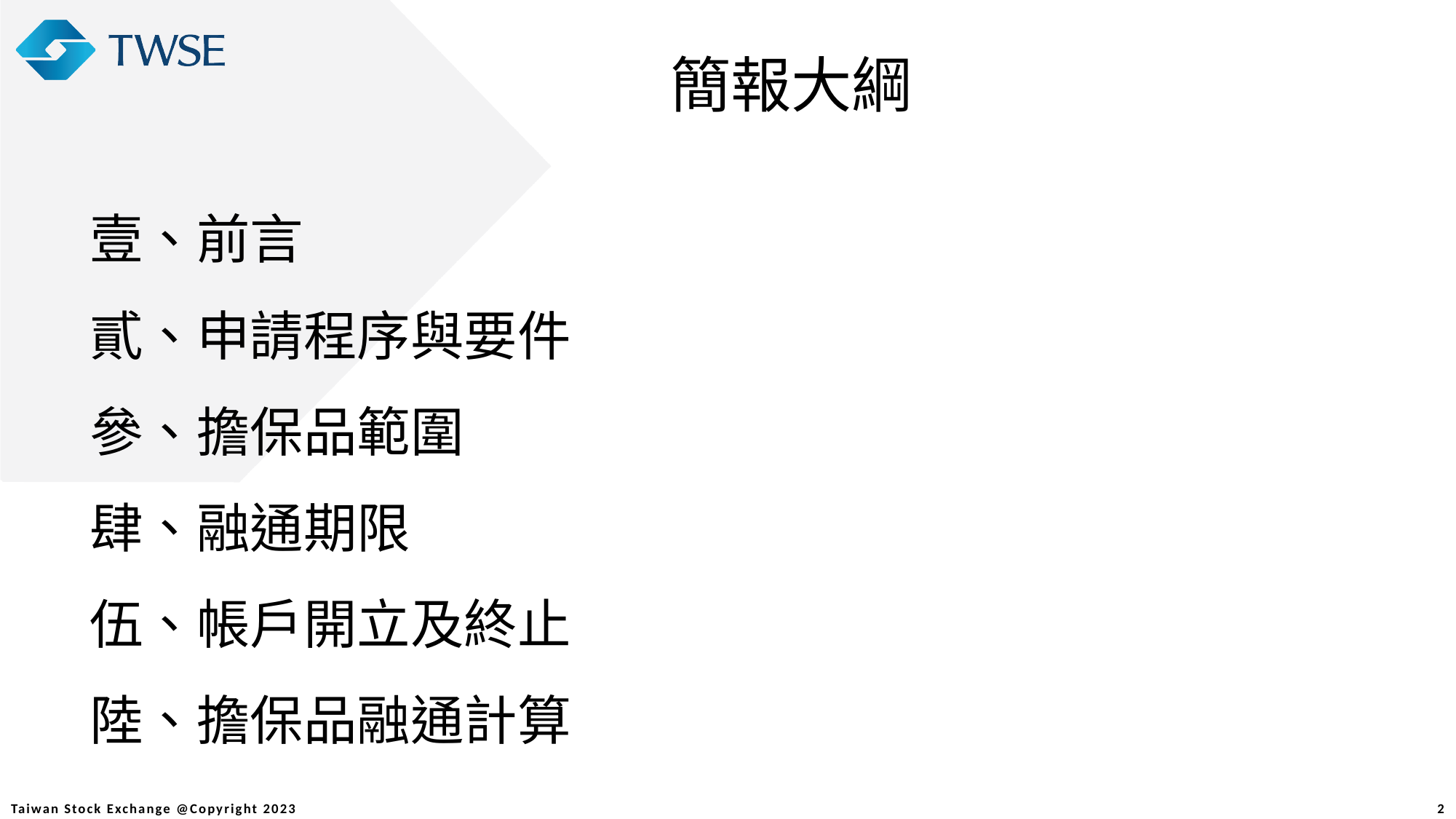

簡報大綱
壹、前言
貳、申請程序與要件
參、擔保品範圍
肆、融通期限
伍、帳戶開立及終止
陸、擔保品融通計算

2